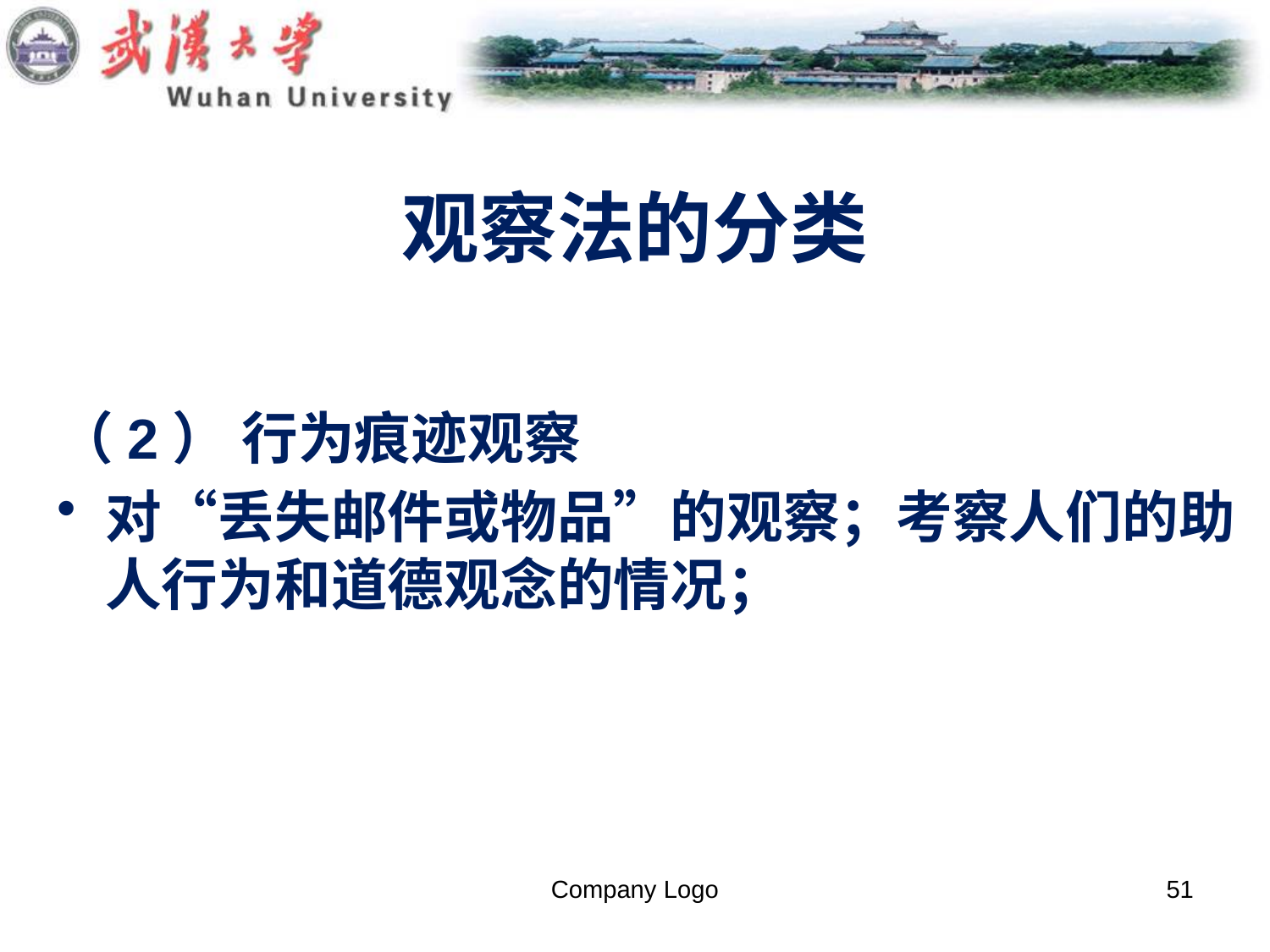

# 观察法的分类

（2） 行为痕迹观察
对“丢失邮件或物品”的观察；考察人们的助人行为和道德观念的情况；

Company Logo
51